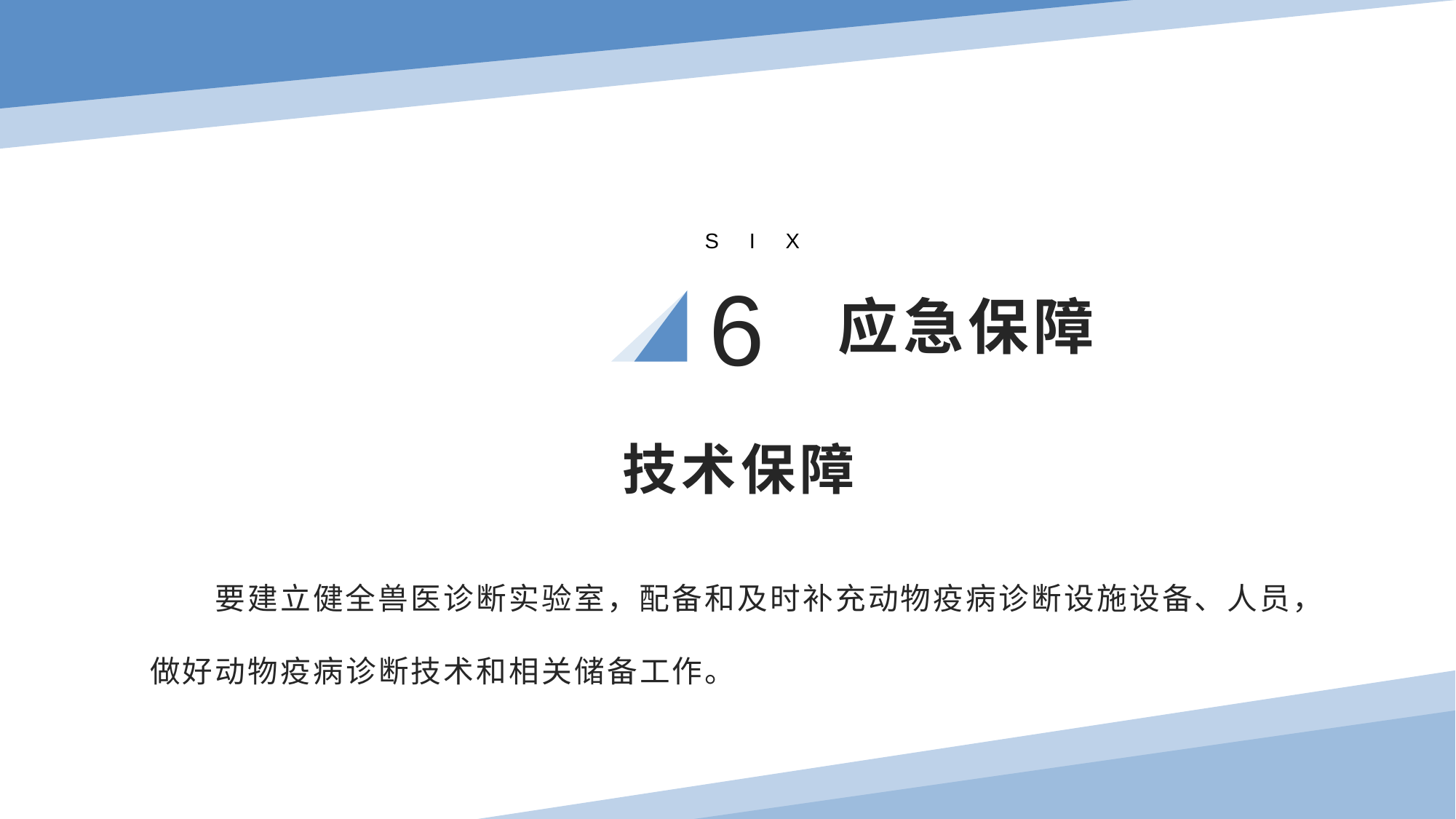

SIX
6
# 应急保障
  技术保障
要建立健全兽医诊断实验室，配备和及时补充动物疫病诊断设施设备、人员，做好动物疫病诊断技术和相关储备工作。